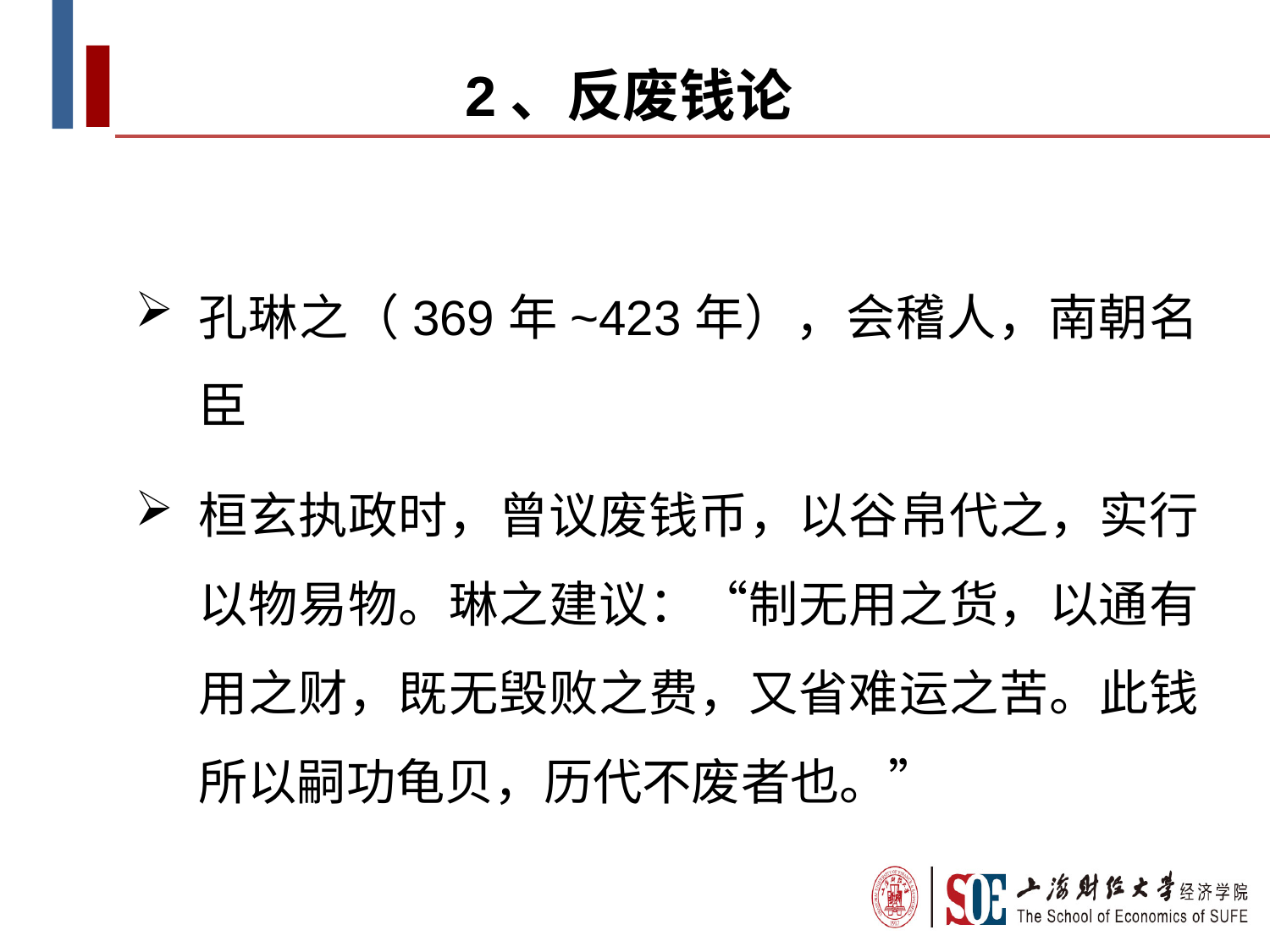

2、反废钱论
孔琳之（369年~423年），会稽人，南朝名臣
桓玄执政时，曾议废钱币，以谷帛代之，实行以物易物。琳之建议：“制无用之货，以通有用之财，既无毁败之费，又省难运之苦。此钱所以嗣功龟贝，历代不废者也。”